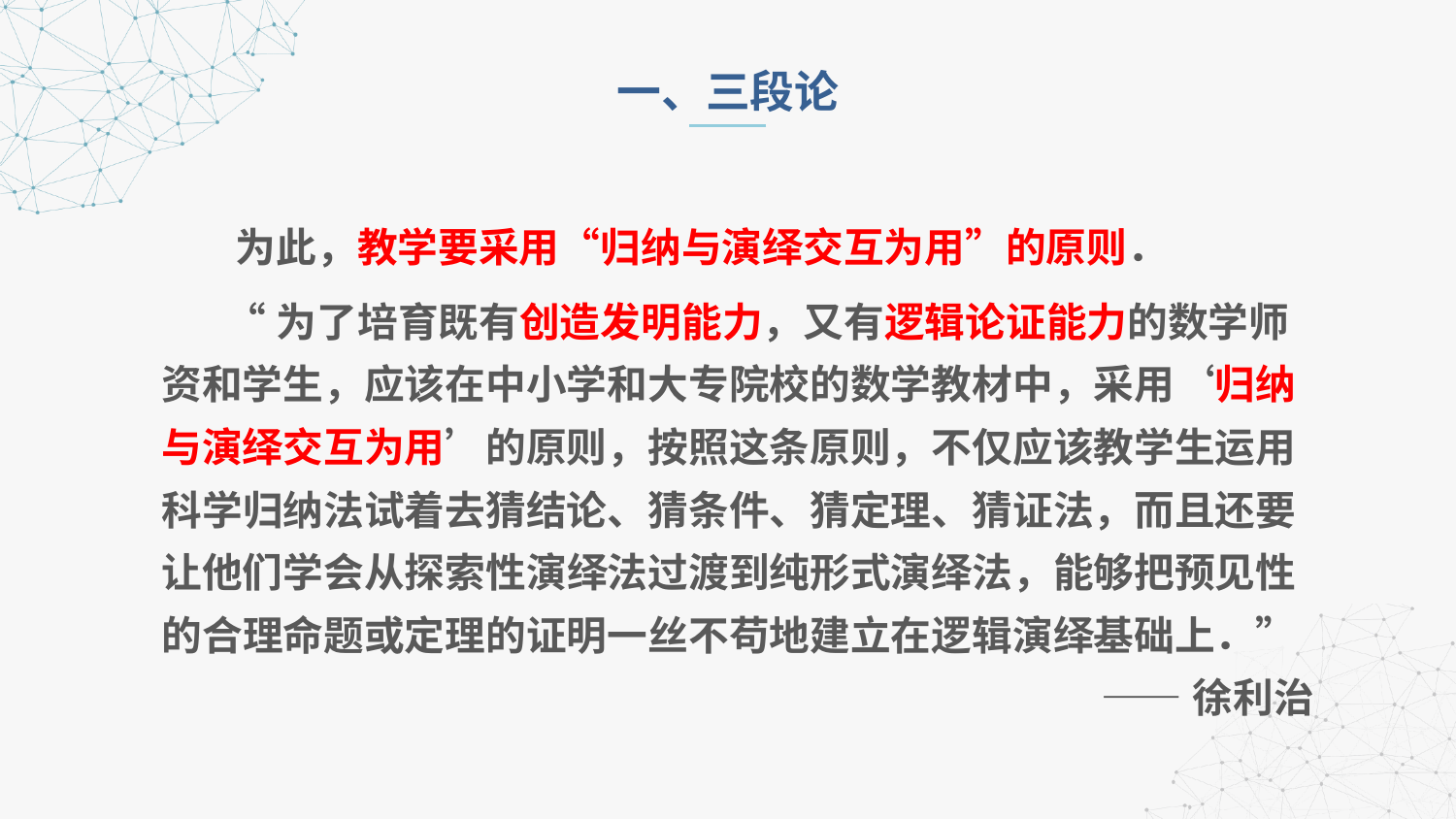

一、三段论
       为此，教学要采用“归纳与演绎交互为用”的原则．
       “为了培育既有创造发明能力，又有逻辑论证能力的数学师资和学生，应该在中小学和大专院校的数学教材中，采用‘归纳与演绎交互为用’的原则，按照这条原则，不仅应该教学生运用科学归纳法试着去猜结论、猜条件、猜定理、猜证法，而且还要让他们学会从探索性演绎法过渡到纯形式演绎法，能够把预见性的合理命题或定理的证明一丝不苟地建立在逻辑演绎基础上．”
——徐利治